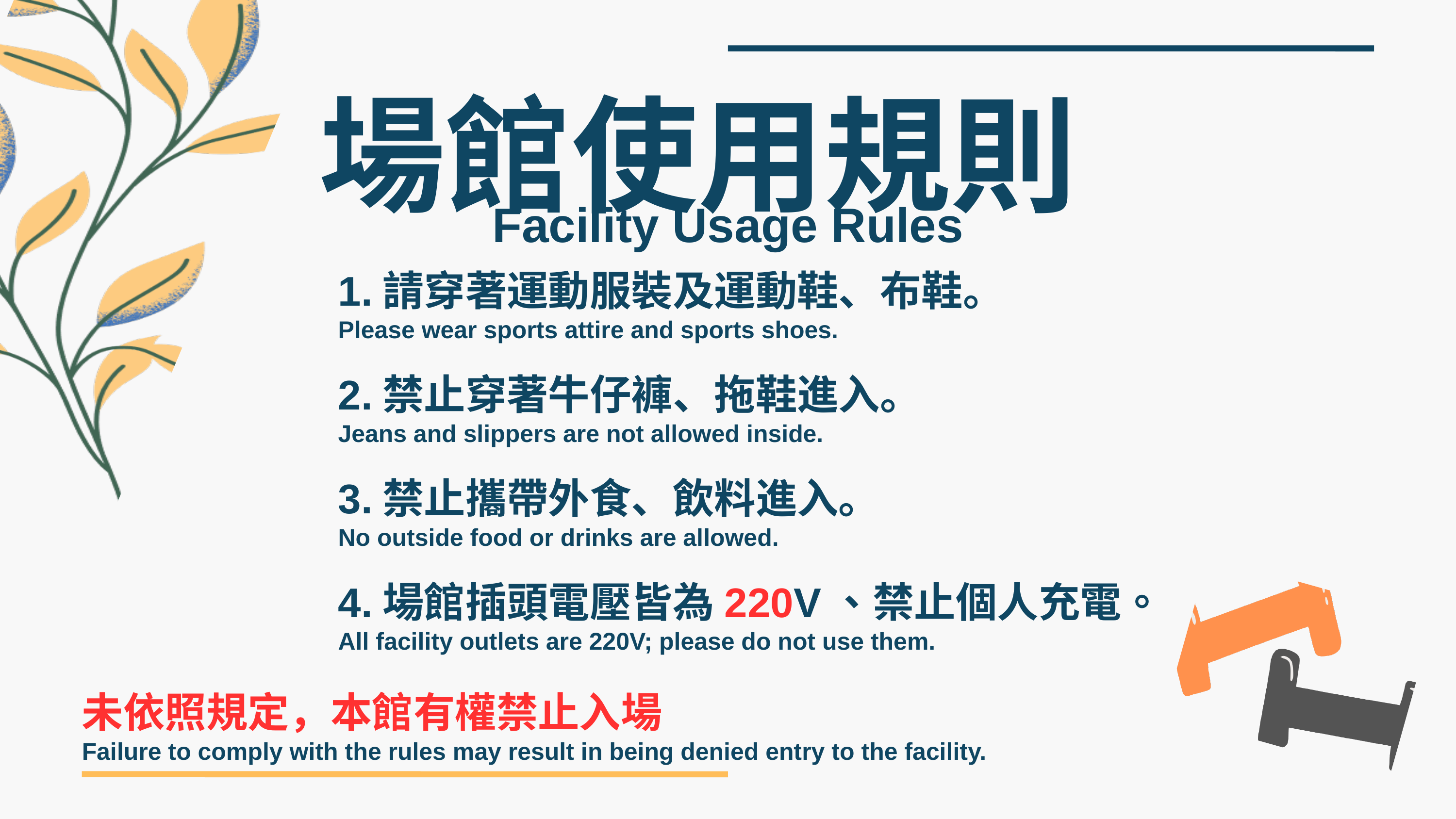

場館使用規則
Facility Usage Rules
1.請穿著運動服裝及運動鞋、布鞋。
Please wear sports attire and sports shoes.
2.禁止穿著牛仔褲、拖鞋進入。
Jeans and slippers are not allowed inside.
3.禁止攜帶外食、飲料進入。
No outside food or drinks are allowed.
4.場館插頭電壓皆為220V、禁止個人充電。
All facility outlets are 220V; please do not use them.

未依照規定，本館有權禁止入場
Failure to comply with the rules may result in being denied entry to the facility.